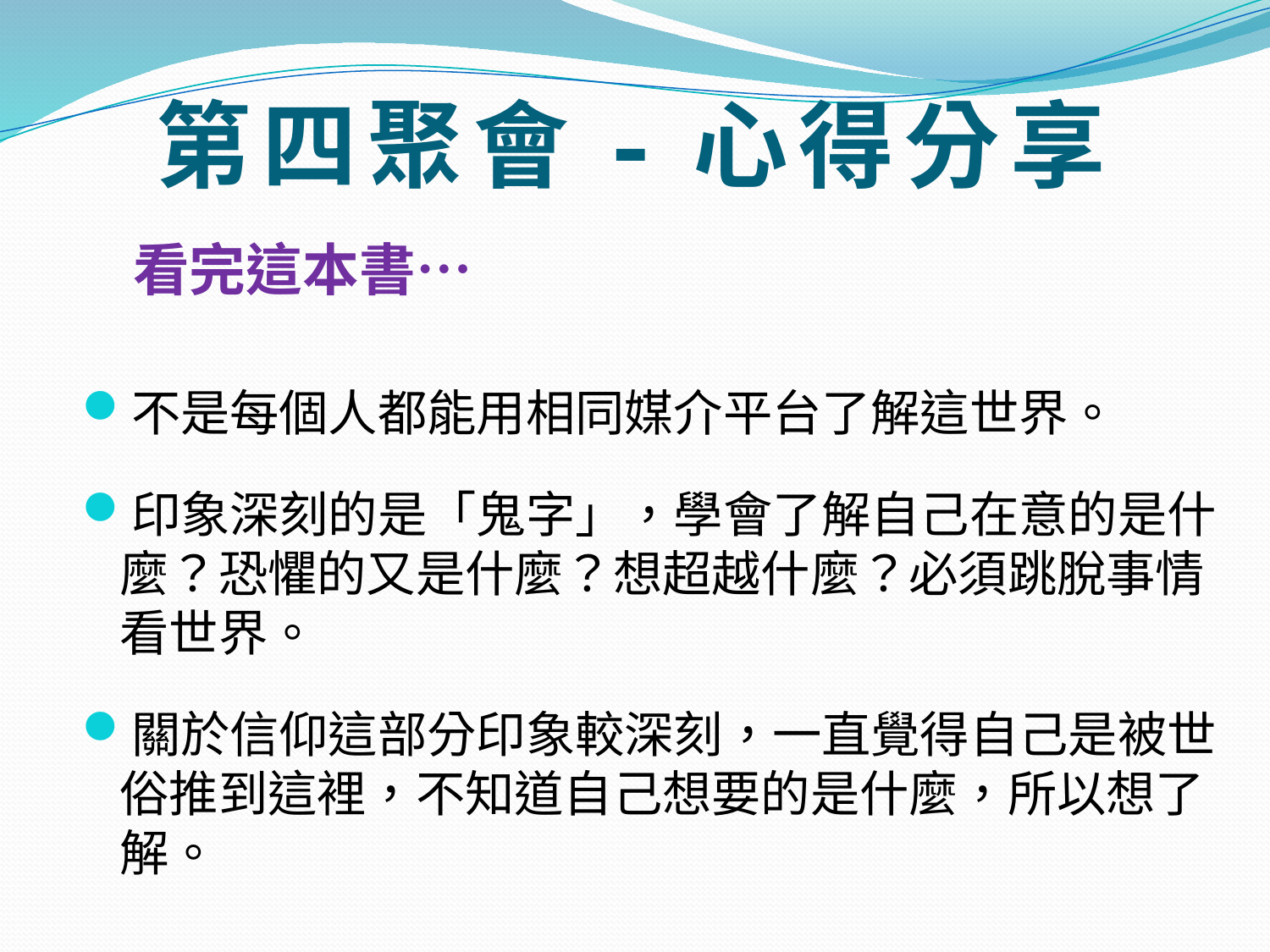

第四聚會-心得分享
看完這本書…
不是每個人都能用相同媒介平台了解這世界。
印象深刻的是「鬼字」，學會了解自己在意的是什麼？恐懼的又是什麼？想超越什麼？必須跳脫事情看世界。
關於信仰這部分印象較深刻，一直覺得自己是被世俗推到這裡，不知道自己想要的是什麼，所以想了解。